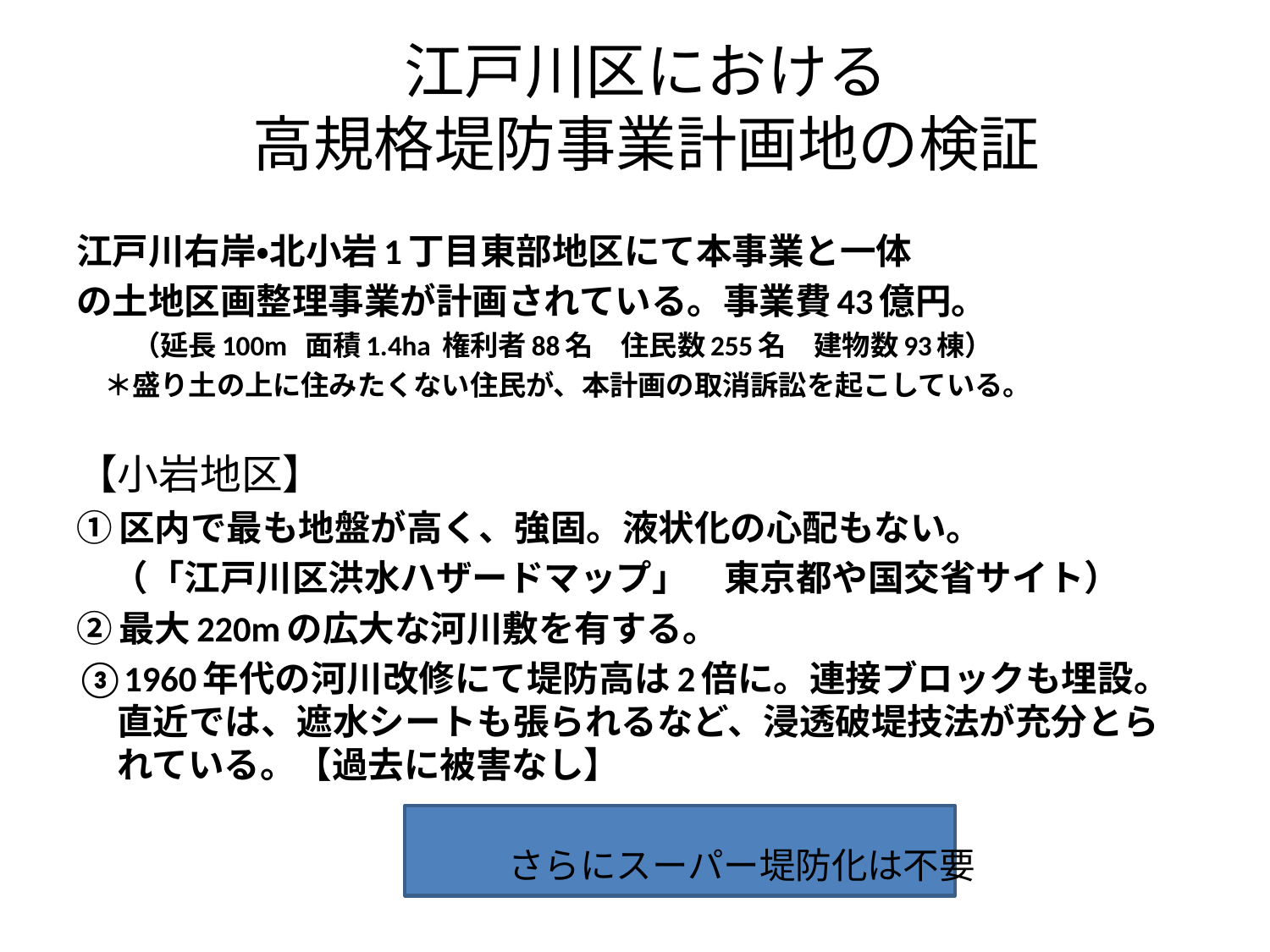

# 江戸川区における 高規格堤防事業計画地の検証
江戸川右岸・北小岩1丁目東部地区にて本事業と一体
の土地区画整理事業が計画されている。事業費43億円。
　　（延長100m  面積1.4ha 権利者88名　住民数255名　建物数93棟）
　＊盛り土の上に住みたくない住民が、本計画の取消訴訟を起こしている。

【小岩地区】
①区内で最も地盤が高く、強固。液状化の心配もない。
　（「江戸川区洪水ハザードマップ」　東京都や国交省サイト）
②最大220mの広大な河川敷を有する。
③1960年代の河川改修にて堤防高は2倍に。連接ブロックも埋設。直近では、遮水シートも張られるなど、浸透破堤技法が充分とられている。【過去に被害なし】

　　　　　　　　　　　　さらにスーパー堤防化は不要